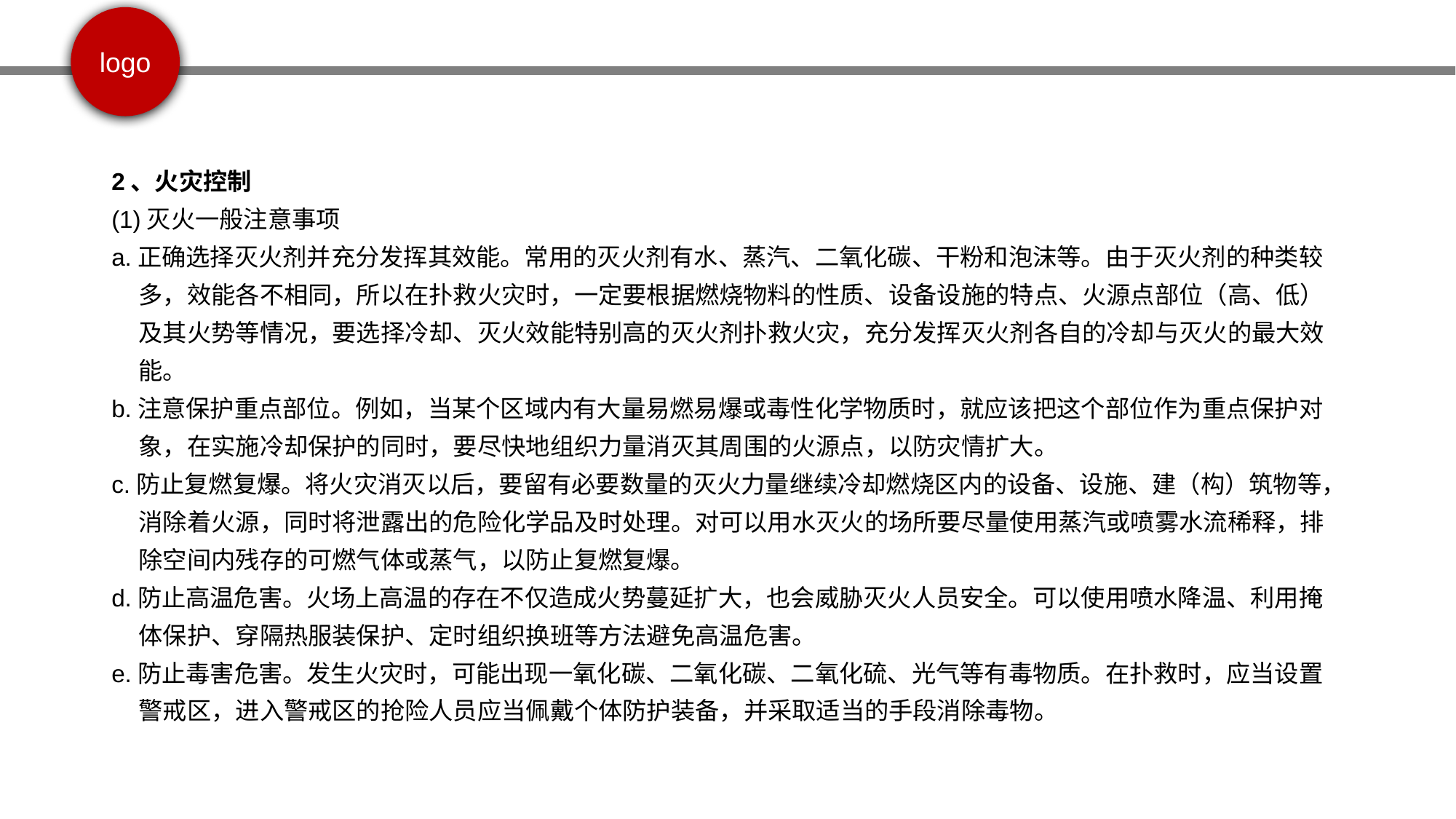

2、火灾控制
(1)灭火一般注意事项
a.正确选择灭火剂并充分发挥其效能。常用的灭火剂有水、蒸汽、二氧化碳、干粉和泡沫等。由于灭火剂的种类较多，效能各不相同，所以在扑救火灾时，一定要根据燃烧物料的性质、设备设施的特点、火源点部位（高、低）及其火势等情况，要选择冷却、灭火效能特别高的灭火剂扑救火灾，充分发挥灭火剂各自的冷却与灭火的最大效能。
b.注意保护重点部位。例如，当某个区域内有大量易燃易爆或毒性化学物质时，就应该把这个部位作为重点保护对象，在实施冷却保护的同时，要尽快地组织力量消灭其周围的火源点，以防灾情扩大。
c.防止复燃复爆。将火灾消灭以后，要留有必要数量的灭火力量继续冷却燃烧区内的设备、设施、建（构）筑物等，消除着火源，同时将泄露出的危险化学品及时处理。对可以用水灭火的场所要尽量使用蒸汽或喷雾水流稀释，排除空间内残存的可燃气体或蒸气，以防止复燃复爆。
d.防止高温危害。火场上高温的存在不仅造成火势蔓延扩大，也会威胁灭火人员安全。可以使用喷水降温、利用掩体保护、穿隔热服装保护、定时组织换班等方法避免高温危害。
e.防止毒害危害。发生火灾时，可能出现一氧化碳、二氧化碳、二氧化硫、光气等有毒物质。在扑救时，应当设置警戒区，进入警戒区的抢险人员应当佩戴个体防护装备，并采取适当的手段消除毒物。